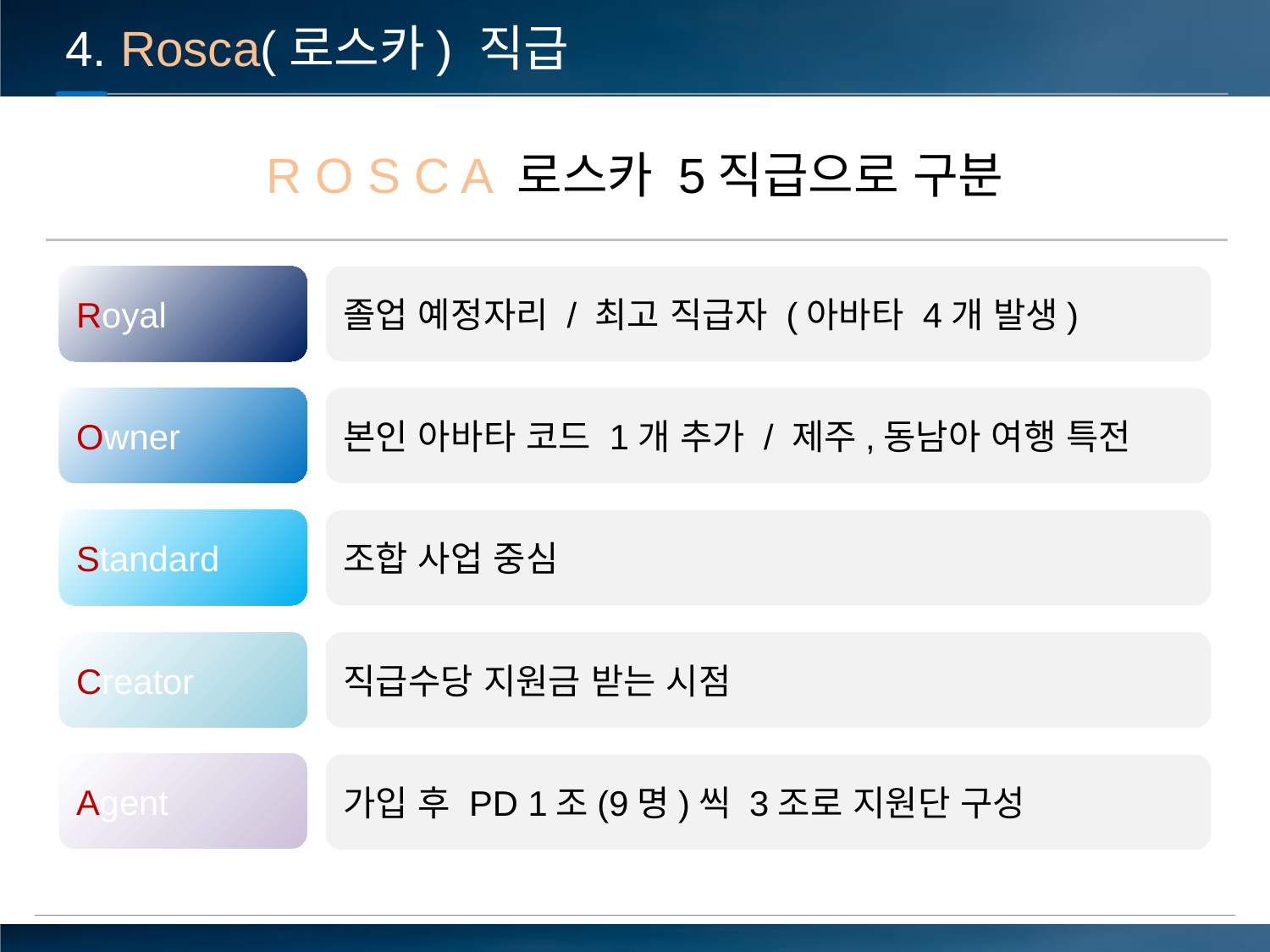

4. Rosca(로스카) 직급
R O S C A 로스카 5직급으로 구분
Royal
졸업 예정자리 / 최고 직급자 (아바타 4개 발생)
Owner
본인 아바타 코드 1개 추가 / 제주,동남아 여행 특전
Standard
조합 사업 중심
Creator
직급수당 지원금 받는 시점
Agent
가입 후 PD 1조(9명)씩 3조로 지원단 구성